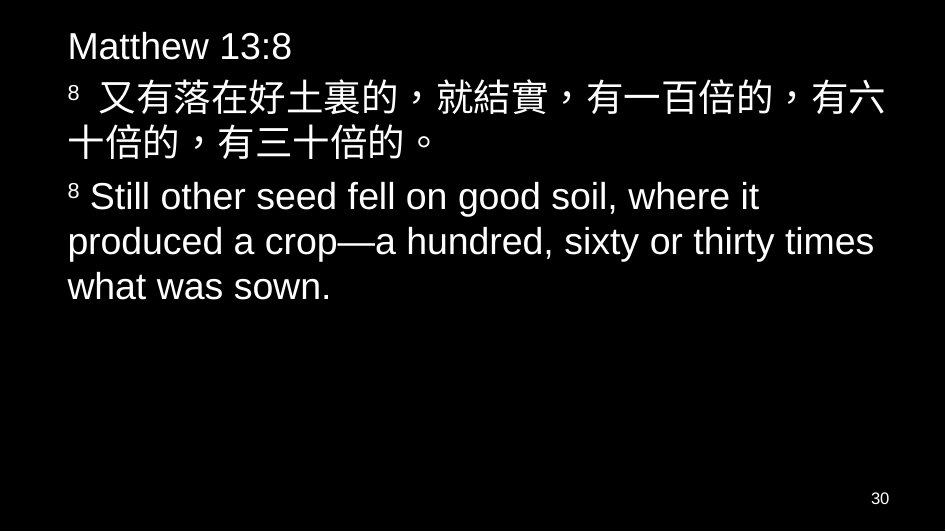

Matthew 13:8
8 又有落在好土裏的，就結實，有一百倍的，有六十倍的，有三十倍的。
8 Still other seed fell on good soil, where it produced a crop—a hundred, sixty or thirty times what was sown.
30